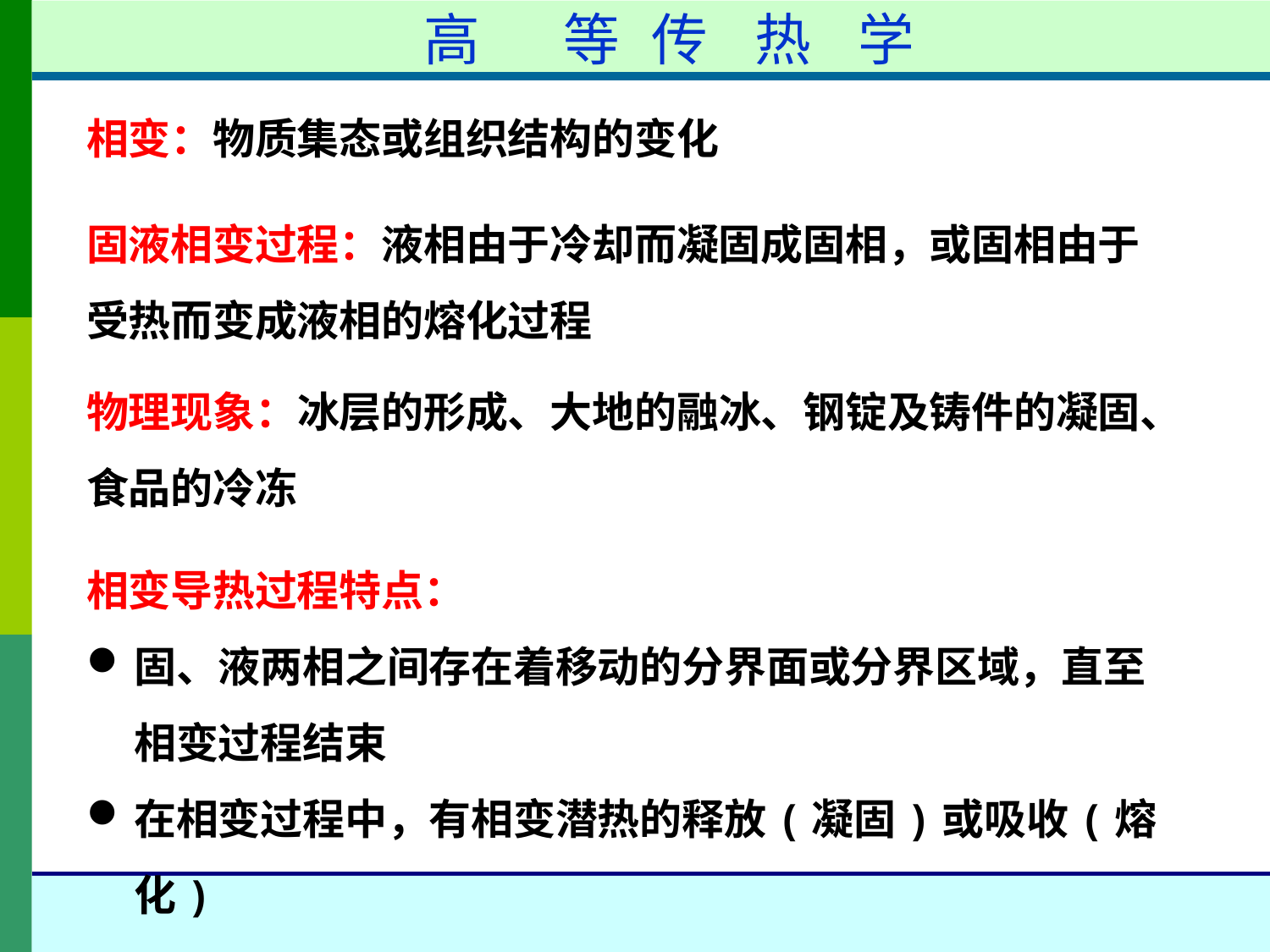

高	等	传	热	学

相变：物质集态或组织结构的变化
固液相变过程：液相由于冷却而凝固成固相，或固相由于受热而变成液相的熔化过程

物理现象：冰层的形成、大地的融冰、钢锭及铸件的凝固、食品的冷冻
相变导热过程特点：
固、液两相之间存在着移动的分界面或分界区域，直至相变过程结束
在相变过程中，有相变潜热的释放(凝固)或吸收(熔化)